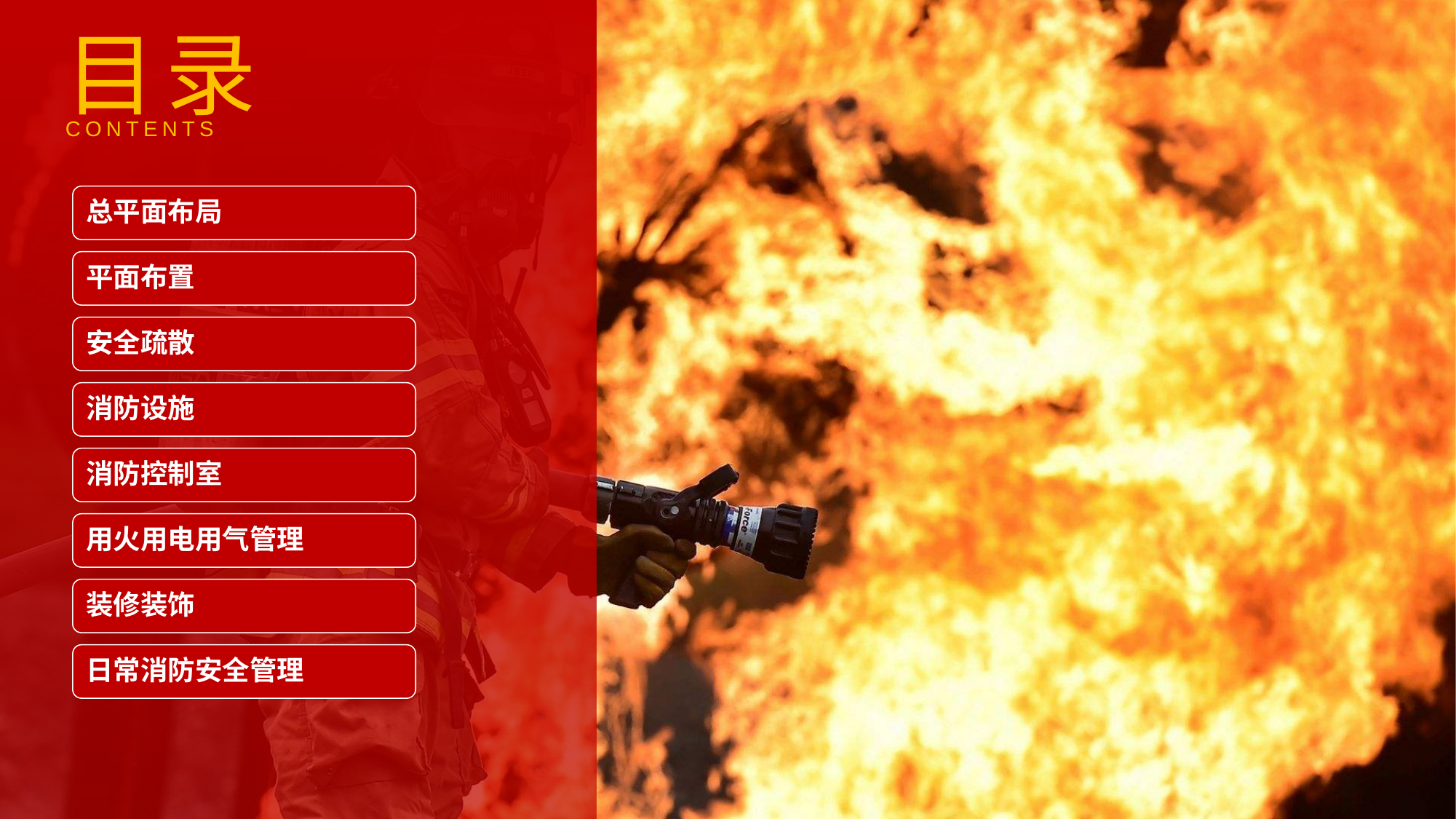

目录
CONTENTS
总平面布局
平面布置
安全疏散
消防设施
消防控制室
用火用电用气管理
装修装饰
日常消防安全管理